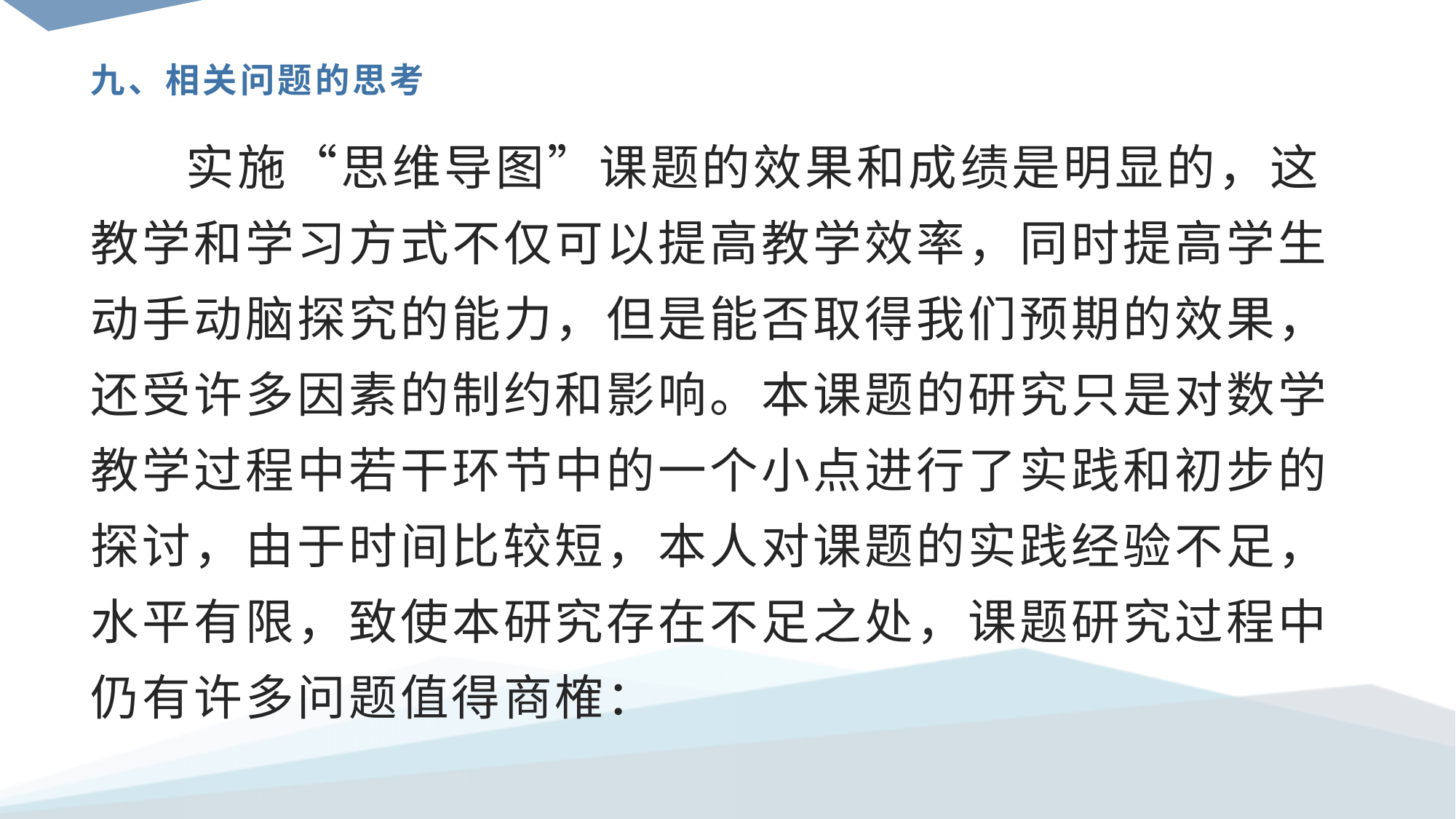

# 九、相关问题的思考
      实施“思维导图”课题的效果和成绩是明显的，这教学和学习方式不仅可以提高教学效率，同时提高学生动手动脑探究的能力，但是能否取得我们预期的效果，还受许多因素的制约和影响。本课题的研究只是对数学教学过程中若干环节中的一个小点进行了实践和初步的探讨，由于时间比较短，本人对课题的实践经验不足，水平有限，致使本研究存在不足之处，课题研究过程中仍有许多问题值得商榷：